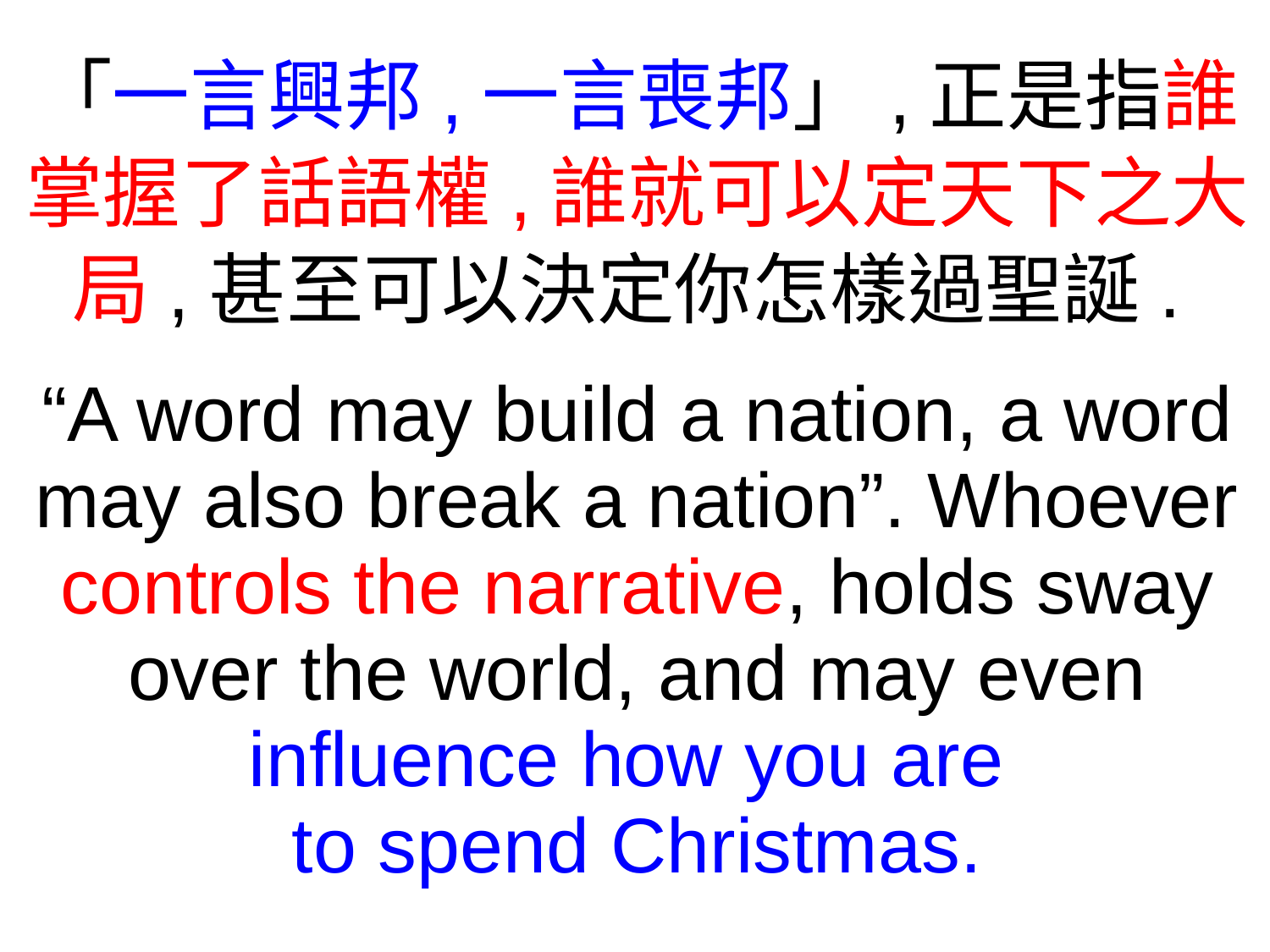

「一言興邦,一言喪邦」,正是指誰掌握了話語權,誰就可以定天下之大局,甚至可以決定你怎樣過聖誕.
“A word may build a nation, a word may also break a nation”. Whoever controls the narrative, holds sway over the world, and may even influence how you are
to spend Christmas.